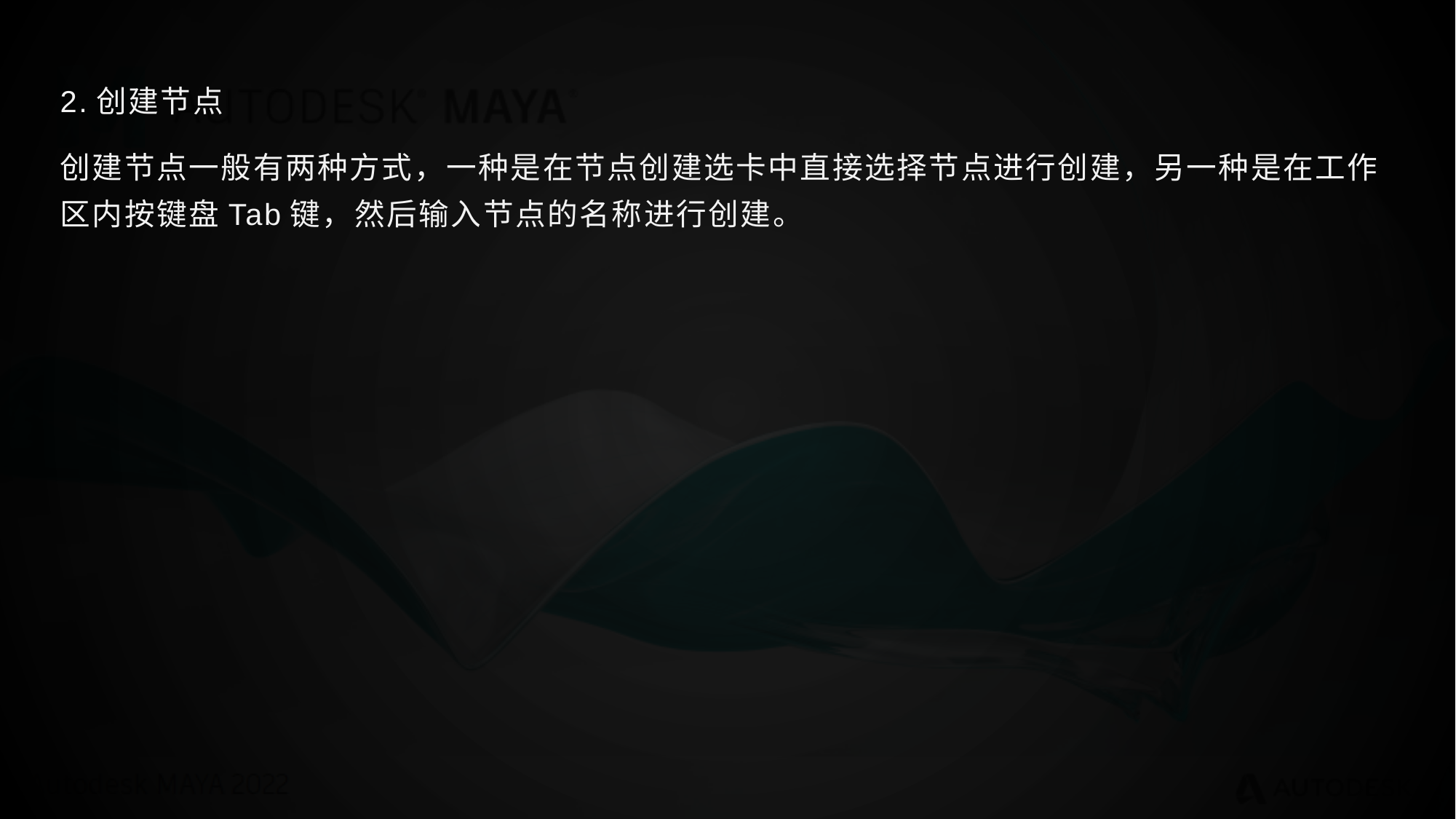

2.创建节点
创建节点一般有两种方式，一种是在节点创建选卡中直接选择节点进行创建，另一种是在工作区内按键盘Tab键，然后输入节点的名称进行创建。